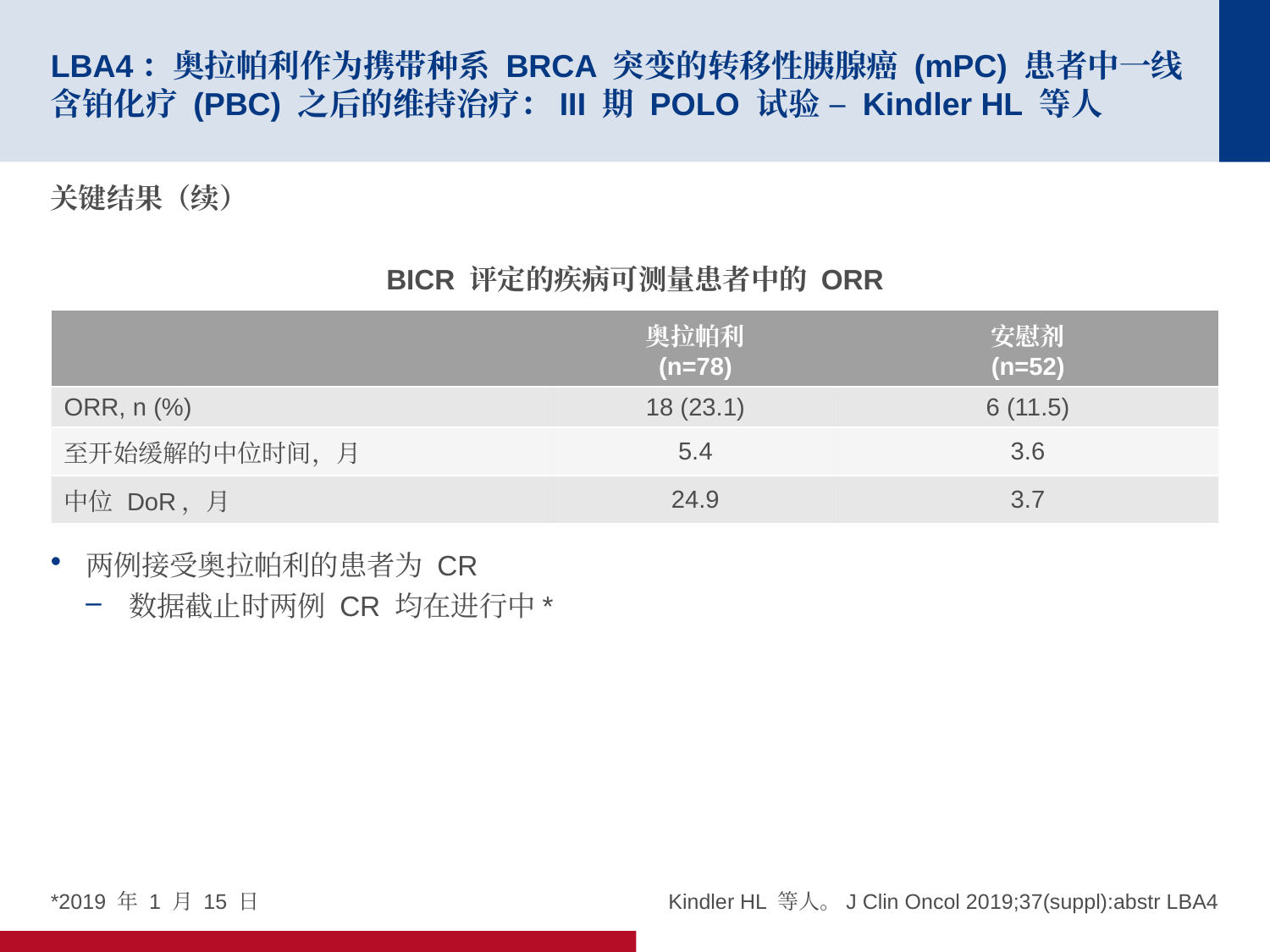

# LBA4：奥拉帕利作为携带种系 BRCA 突变的转移性胰腺癌 (mPC) 患者中一线含铂化疗 (PBC) 之后的维持治疗：III 期 POLO 试验 – Kindler HL 等人
关键结果（续）

BICR 评定的疾病可测量患者中的 ORR

两例接受奥拉帕利的患者为 CR
数据截止时两例 CR 均在进行中*

|  | 奥拉帕利 (n=78) | 安慰剂 (n=52) |
| --- | --- | --- |
| ORR, n (%) | 18 (23.1) | 6 (11.5) |
| 至开始缓解的中位时间，月 | 5.4 | 3.6 |
| 中位 DoR，月 | 24.9 | 3.7 |

*2019 年 1 月 15 日
Kindler HL 等人。J Clin Oncol 2019;37(suppl):abstr LBA4